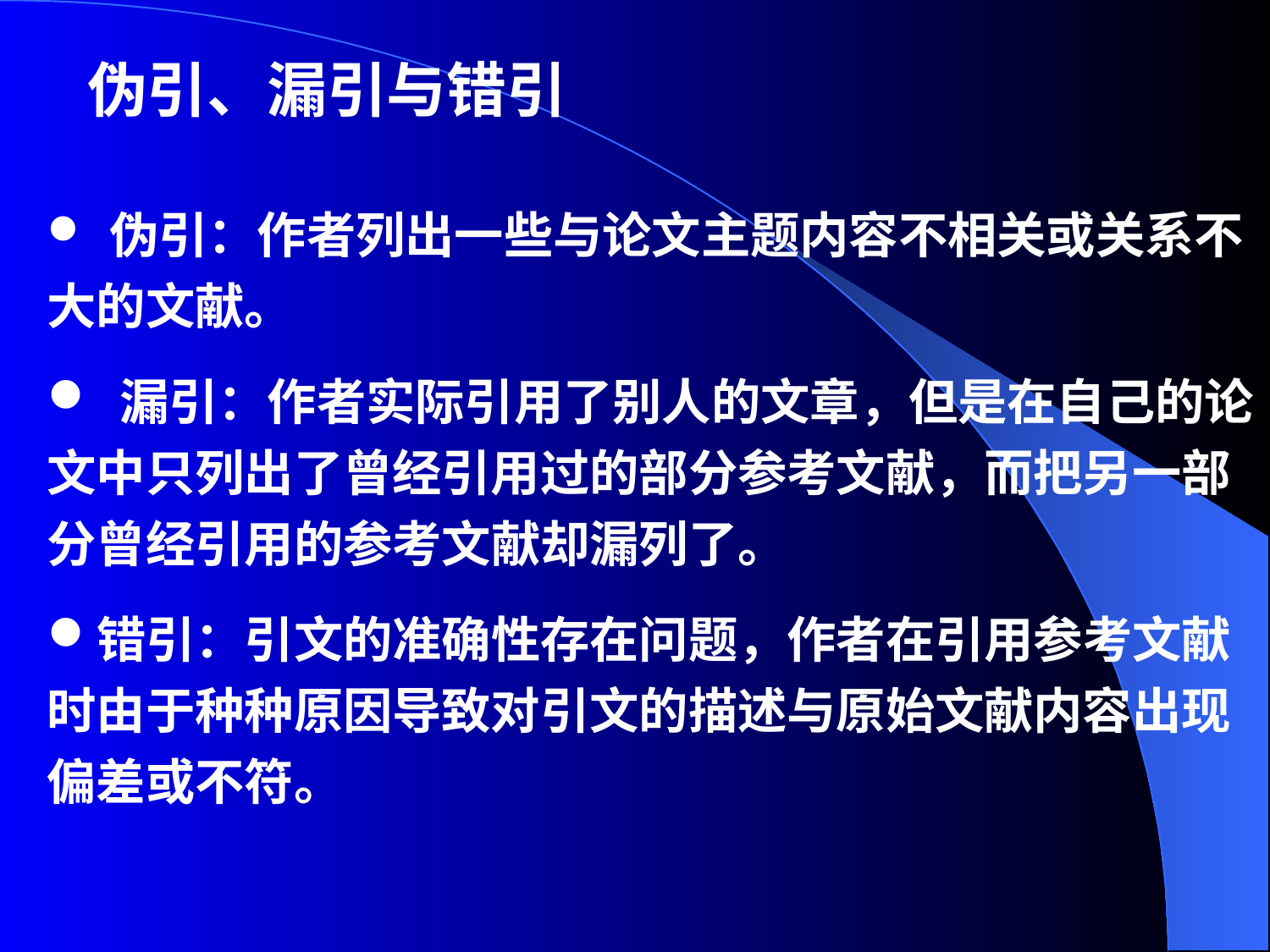

伪引、漏引与错引
 伪引：作者列出一些与论文主题内容不相关或关系不大的文献。
 漏引：作者实际引用了别人的文章，但是在自己的论文中只列出了曾经引用过的部分参考文献，而把另一部分曾经引用的参考文献却漏列了。
错引：引文的准确性存在问题，作者在引用参考文献时由于种种原因导致对引文的描述与原始文献内容出现偏差或不符。